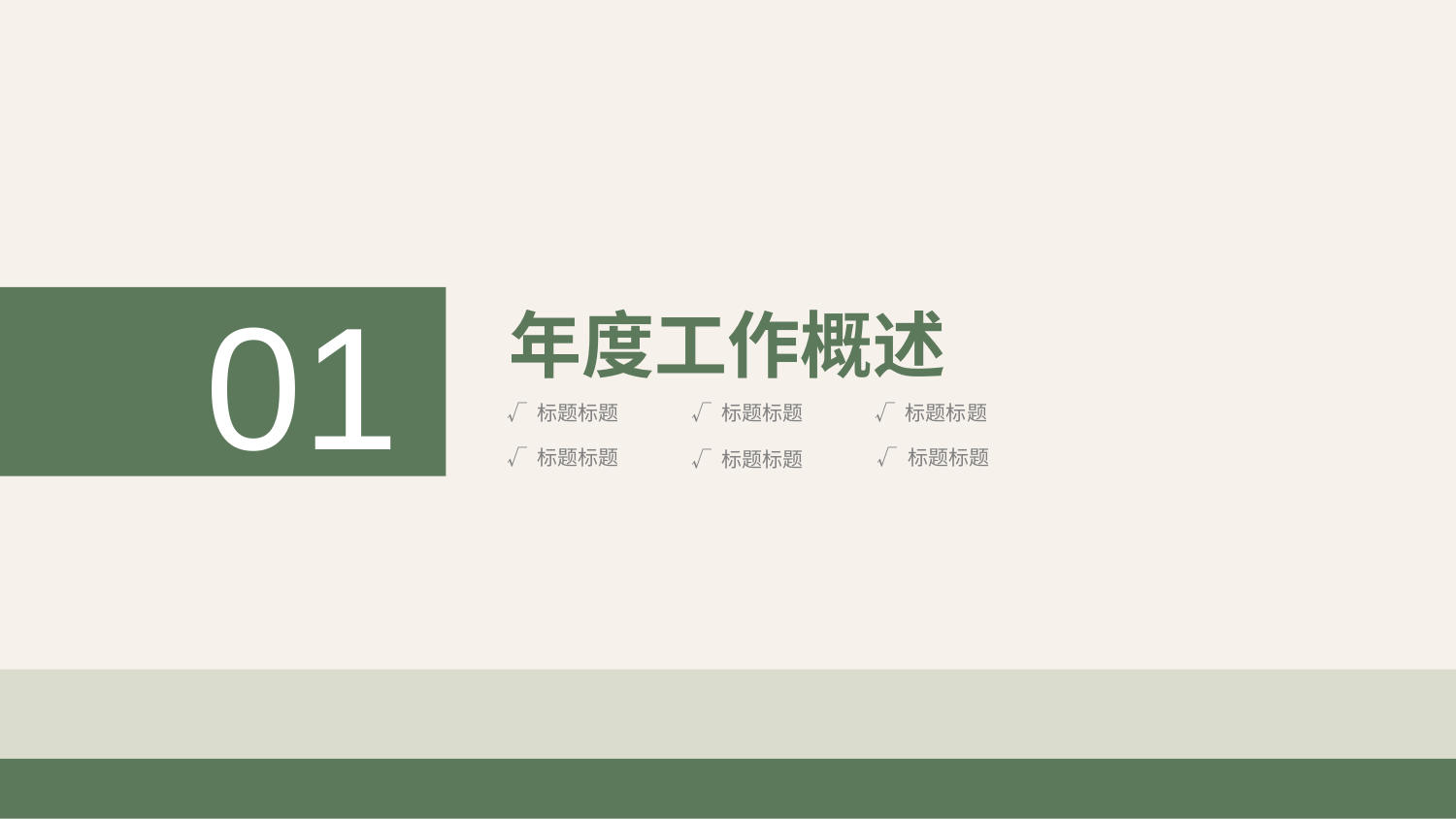

01

年度工作概述
√ 标题标题
√ 标题标题
√ 标题标题
√ 标题标题
√ 标题标题
√ 标题标题